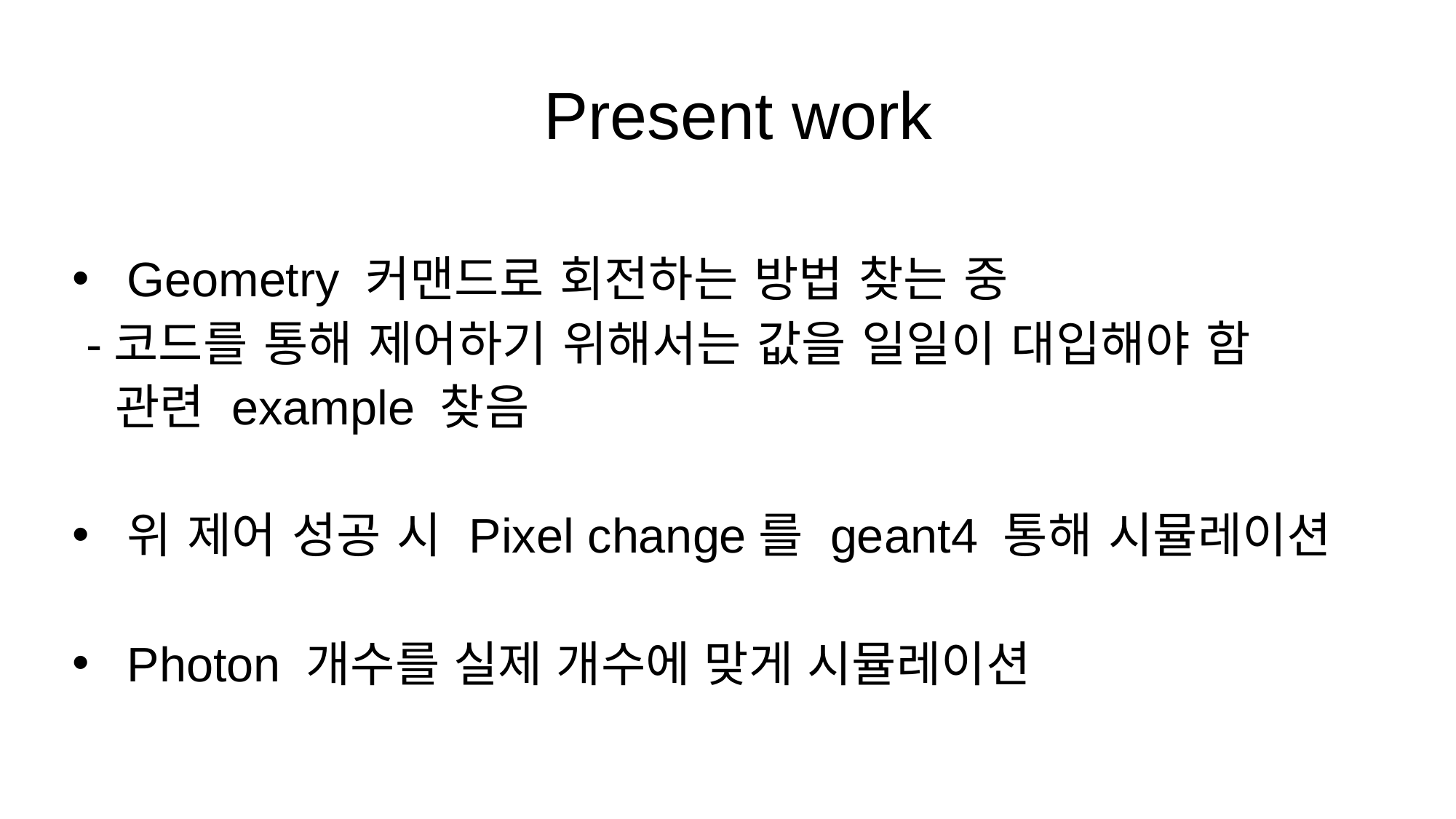

# Present work
Geometry 커맨드로 회전하는 방법 찾는 중
 -코드를 통해 제어하기 위해서는 값을 일일이 대입해야 함
  관련 example 찾음

위 제어 성공 시 Pixel change를 geant4 통해 시뮬레이션

Photon 개수를 실제 개수에 맞게 시뮬레이션